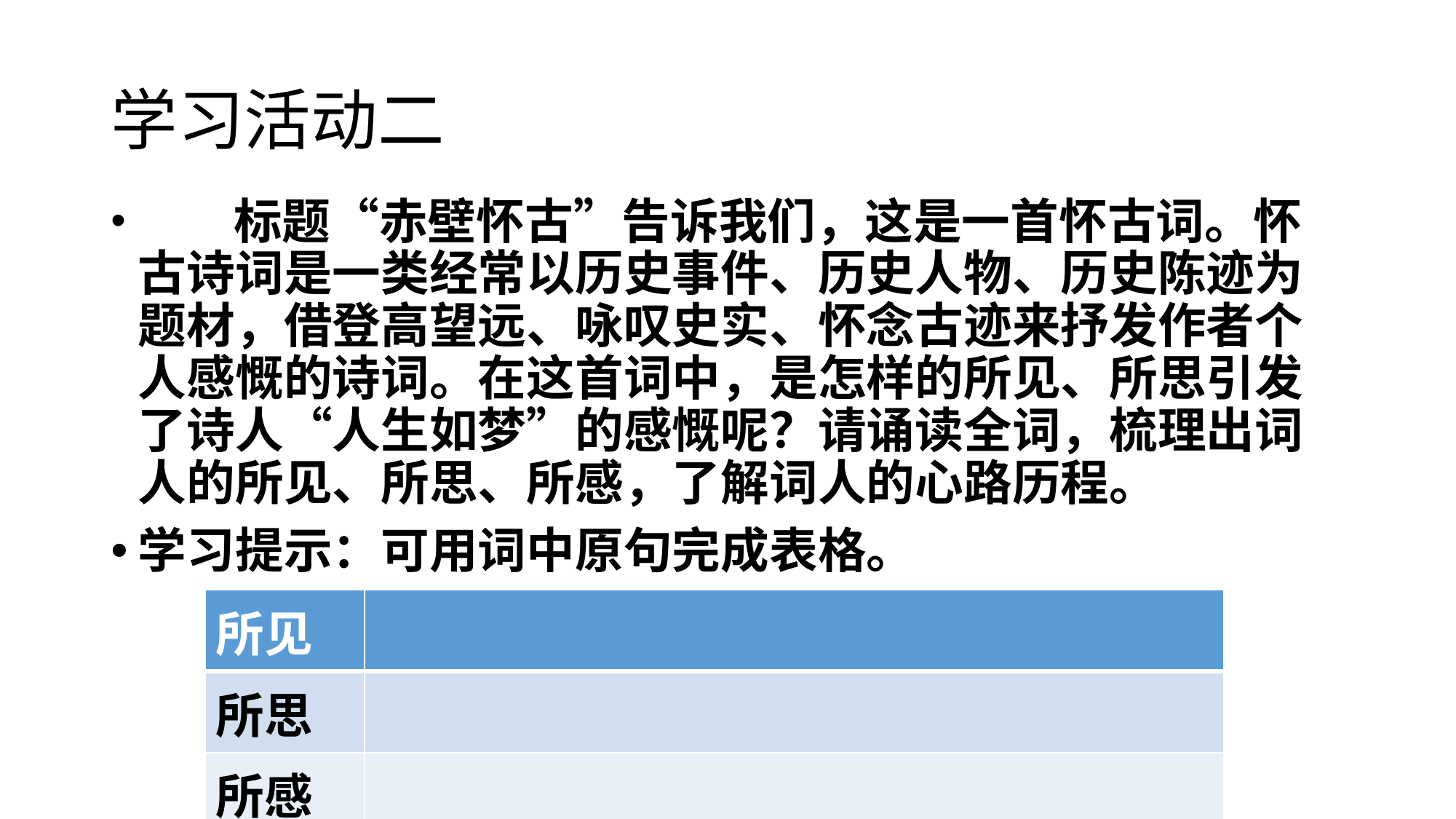

# 学习活动二
         标题“赤壁怀古”告诉我们，这是一首怀古词。怀古诗词是一类经常以历史事件、历史人物、历史陈迹为题材，借登高望远、咏叹史实、怀念古迹来抒发作者个人感慨的诗词。在这首词中，是怎样的所见、所思引发了诗人“人生如梦”的感慨呢？请诵读全词，梳理出词人的所见、所思、所感，了解词人的心路历程。
学习提示：可用词中原句完成表格。
| 所见 |  |
| --- | --- |
| 所思 |  |
| 所感 |  |